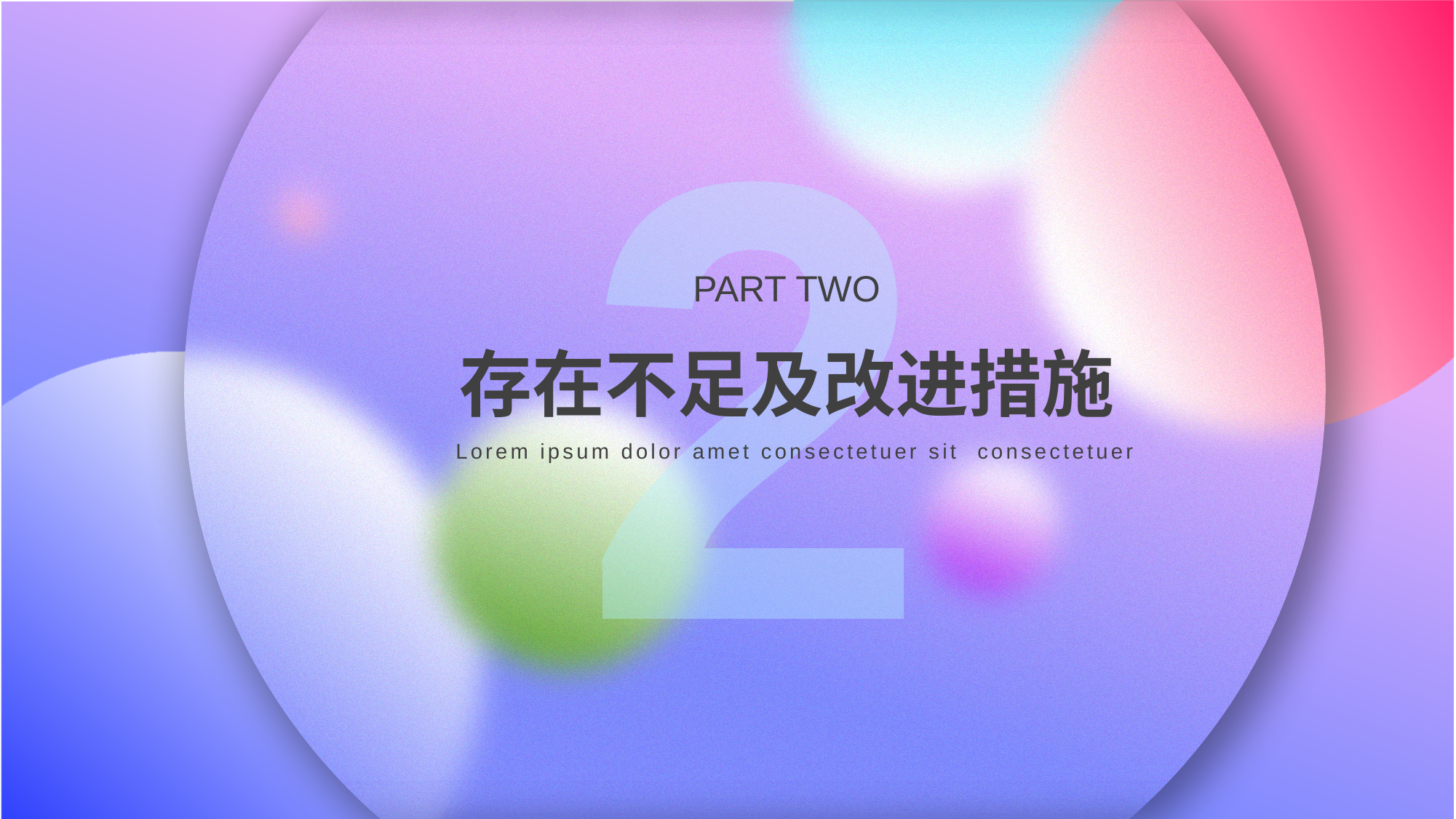

2
PART TWO
存在不足及改进措施
Lorem ipsum dolor amet consectetuer sit  consectetuer